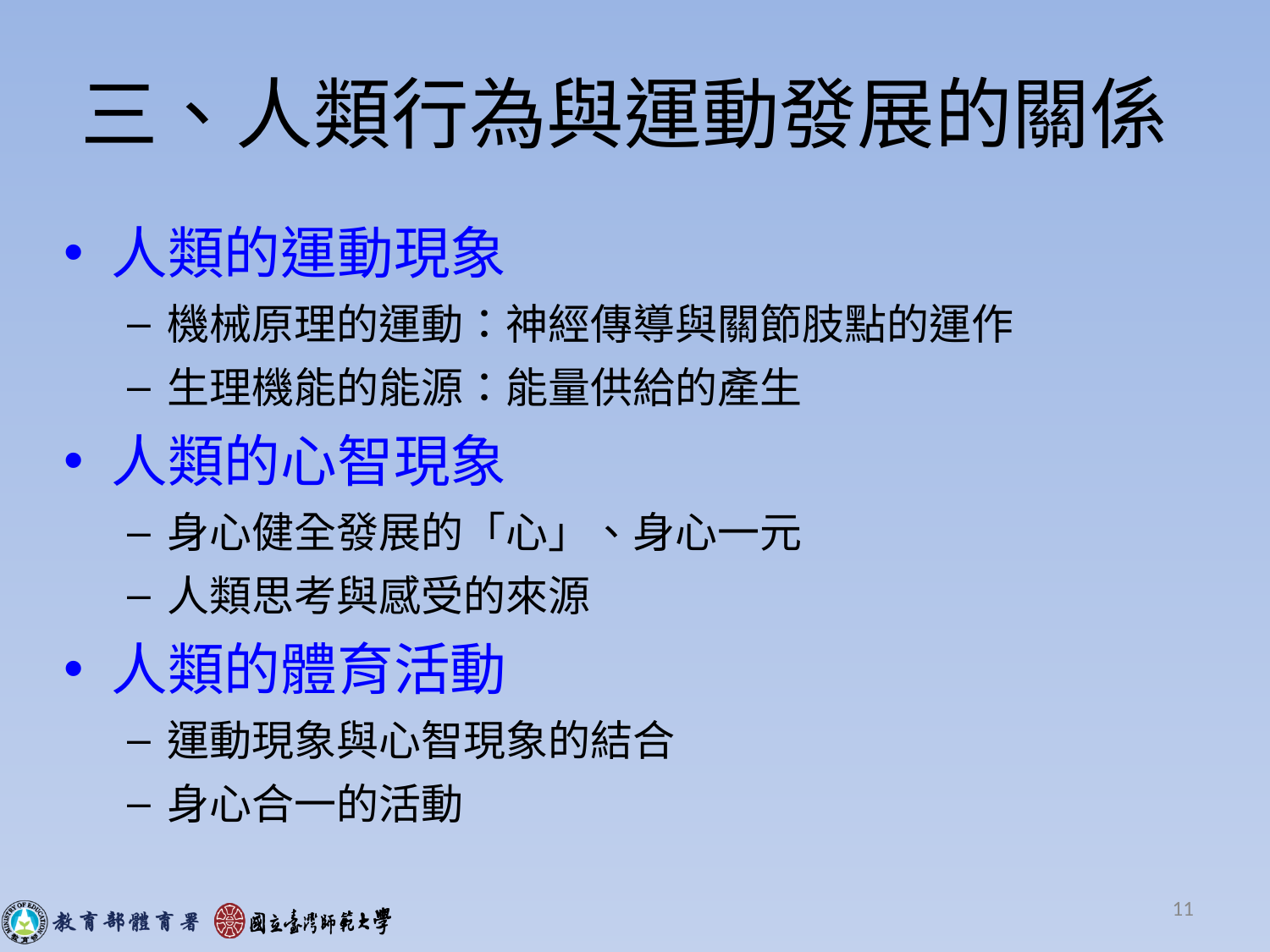

# 三、人類行為與運動發展的關係
人類的運動現象
機械原理的運動：神經傳導與關節肢點的運作
生理機能的能源：能量供給的產生
人類的心智現象
身心健全發展的「心」、身心一元
人類思考與感受的來源
人類的體育活動
運動現象與心智現象的結合
身心合一的活動
11